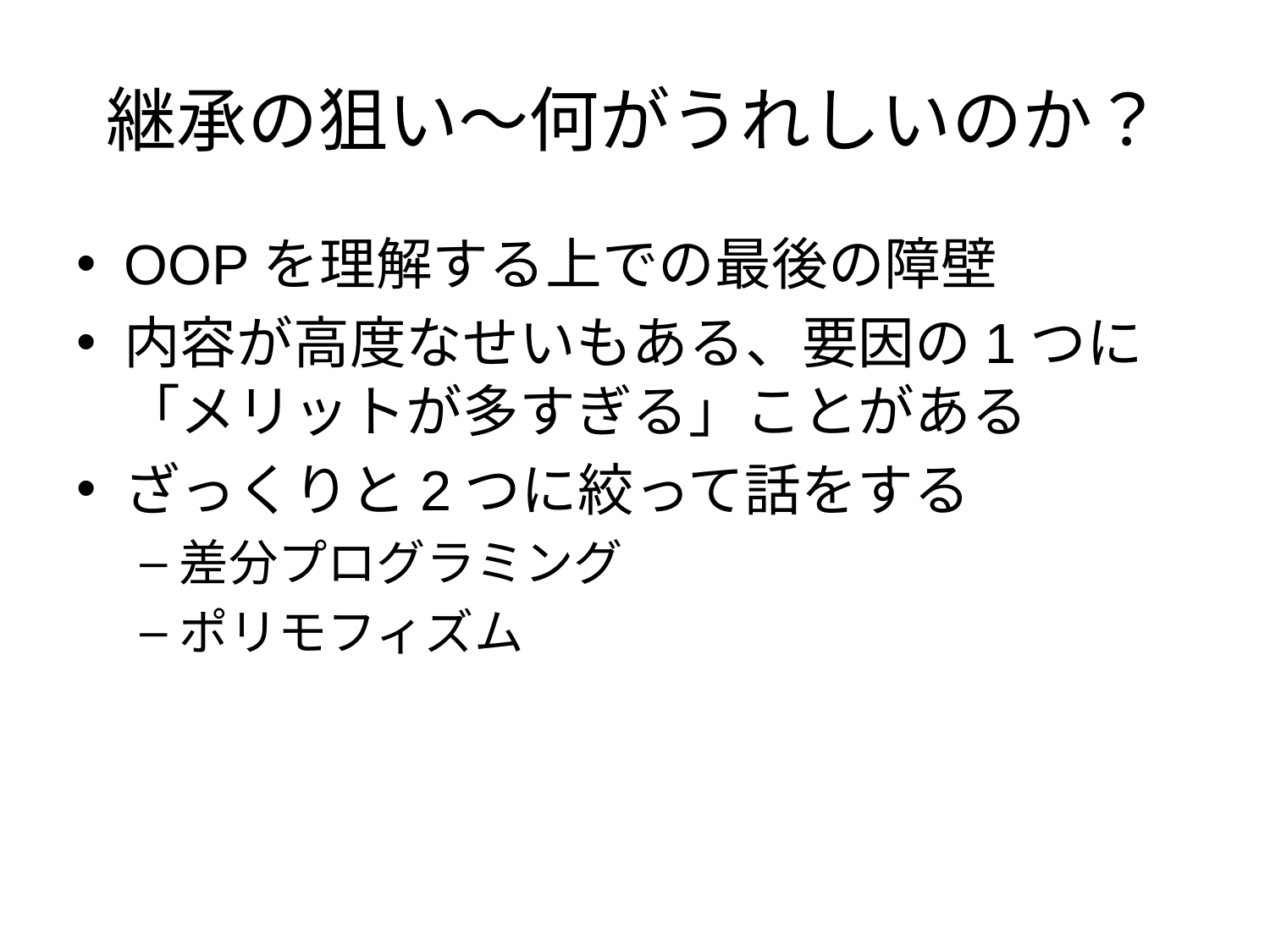

# 継承の狙い～何がうれしいのか？
OOPを理解する上での最後の障壁
内容が高度なせいもある、要因の1つに
「メリットが多すぎる」ことがある
ざっくりと2つに絞って話をする
差分プログラミング
ポリモフィズム